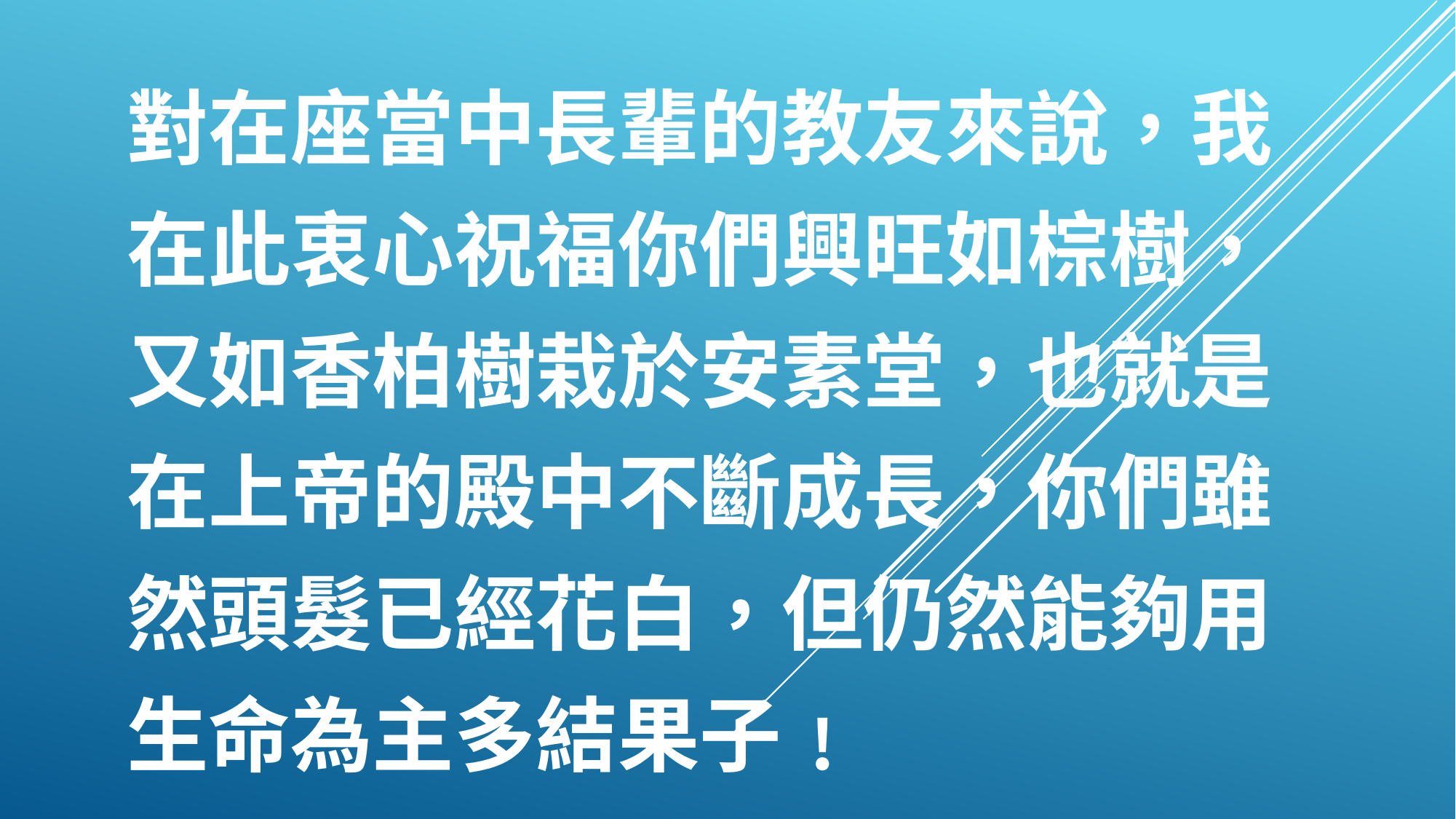

對在座當中長輩的教友來說，我在此衷心祝福你們興旺如棕樹，又如香柏樹栽於安素堂，也就是在上帝的殿中不斷成長，你們雖然頭髮已經花白，但仍然能夠用生命為主多結果子﹗